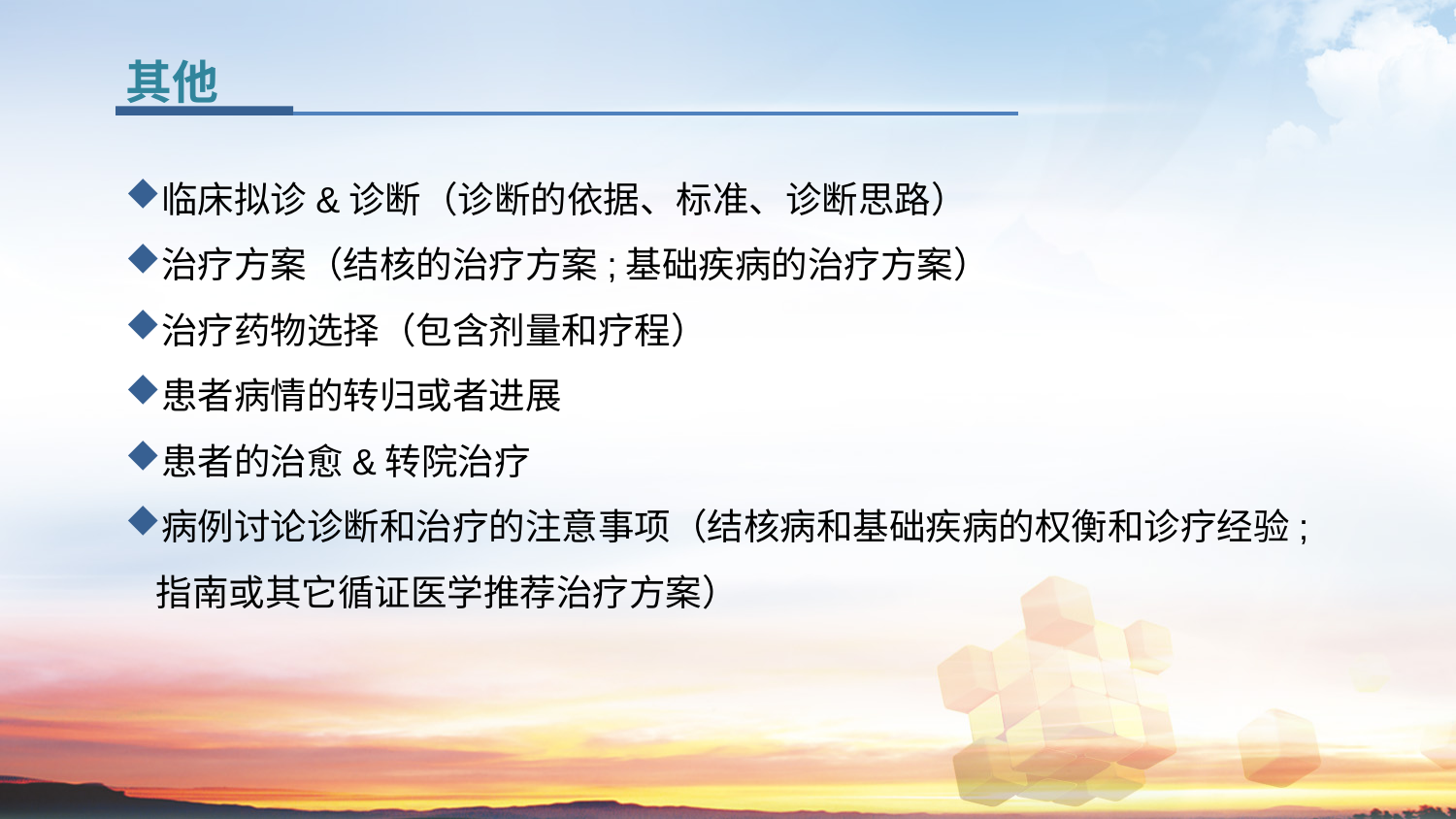

其他

临床拟诊&诊断（诊断的依据、标准、诊断思路）
治疗方案（结核的治疗方案;基础疾病的治疗方案）
治疗药物选择（包含剂量和疗程）
患者病情的转归或者进展
患者的治愈&转院治疗
病例讨论诊断和治疗的注意事项（结核病和基础疾病的权衡和诊疗经验;指南或其它循证医学推荐治疗方案）